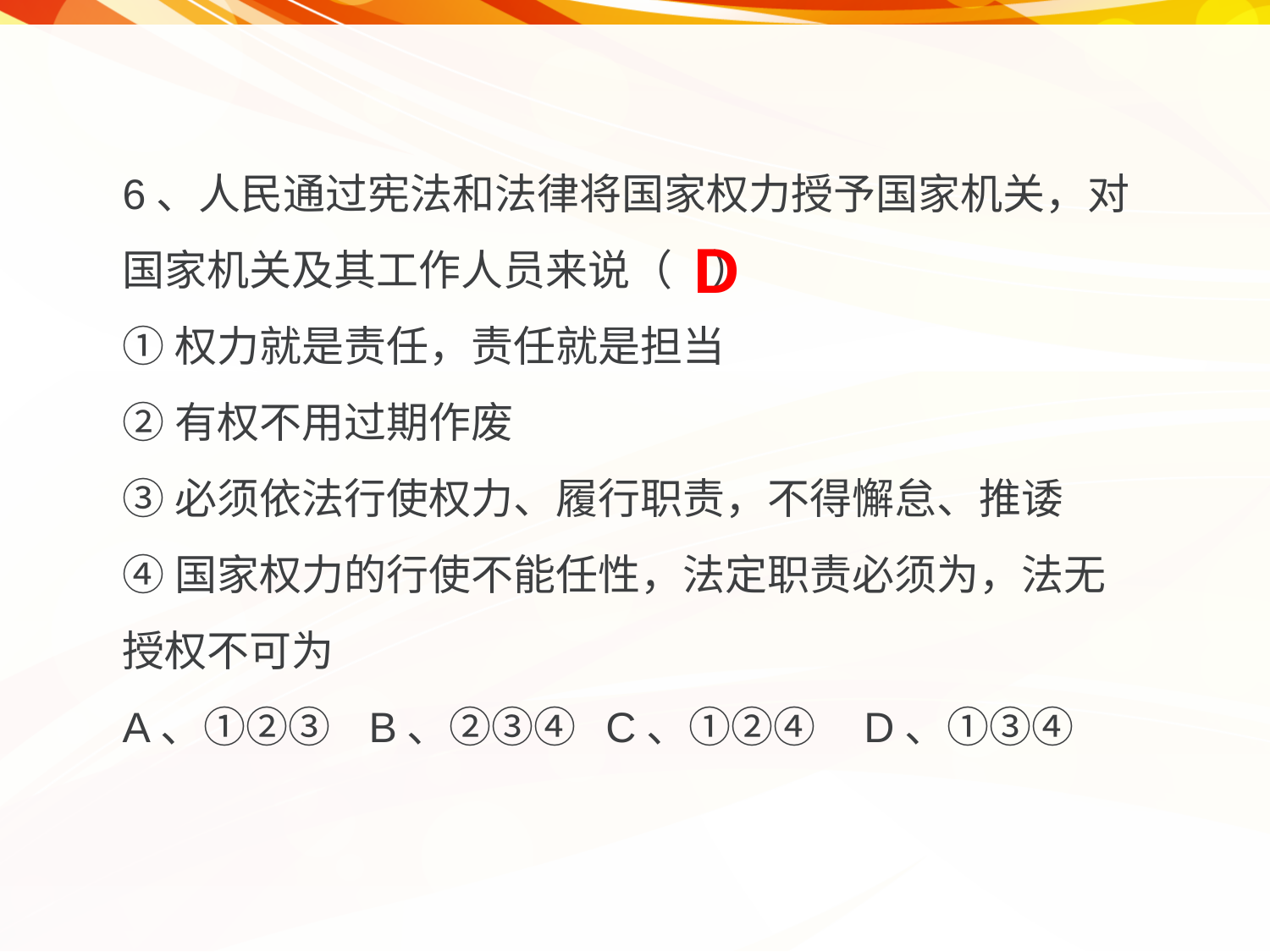

6、人民通过宪法和法律将国家权力授予国家机关，对国家机关及其工作人员来说（    ）
①权力就是责任，责任就是担当
②有权不用过期作废
③必须依法行使权力、履行职责，不得懈怠、推诿
④国家权力的行使不能任性，法定职责必须为，法无授权不可为
A、①②③   B、②③④  C、①②④    D、①③④
D